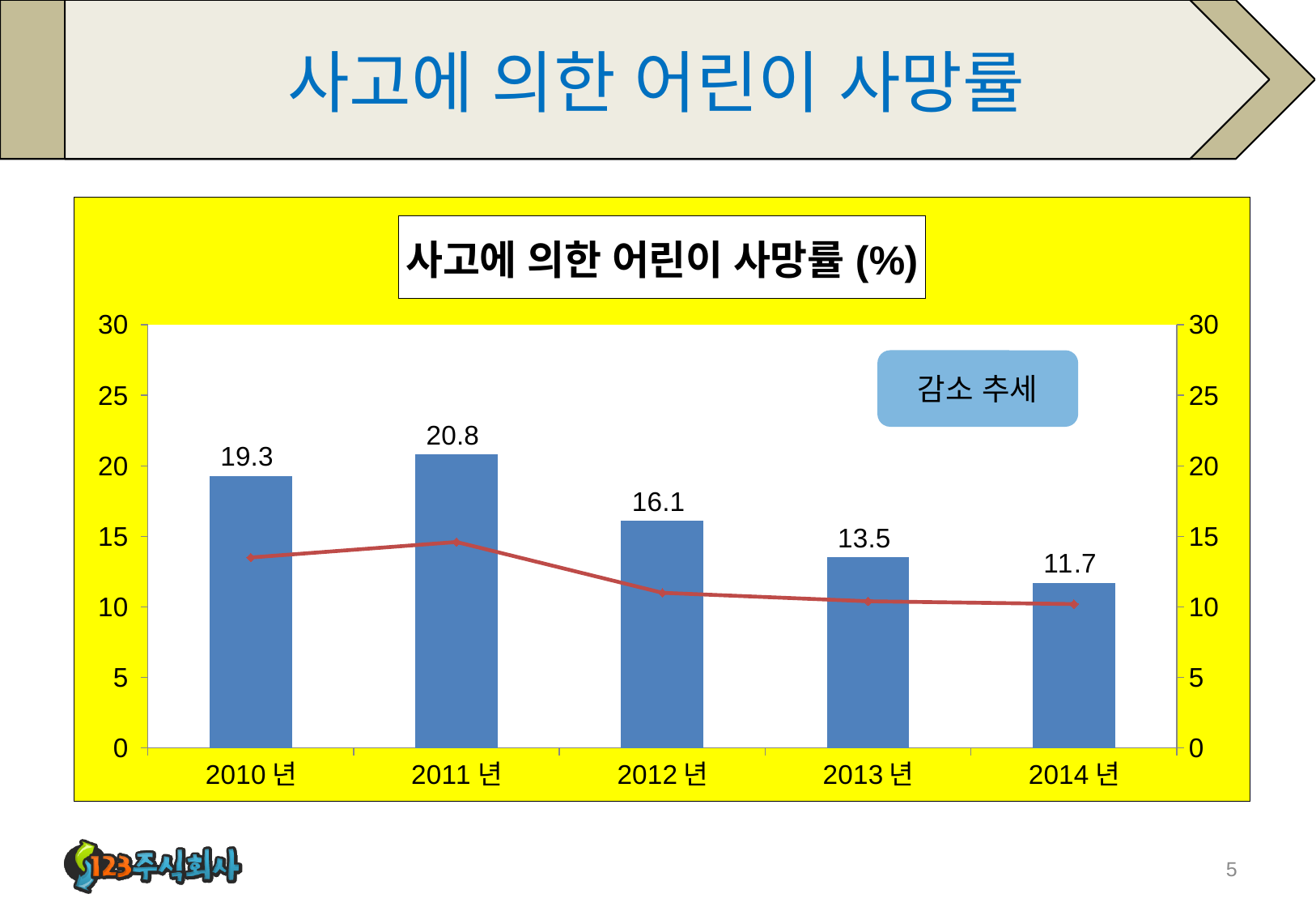

# 사고에 의한 어린이 사망률

### Chart: 사고에 의한 어린이 사망률(%)

| Category | 1-3세 | 4-7세 |
|---|---|---|
| 2010년 | 19.3 | 13.5 |
| 2011년 | 20.8 | 14.6 |
| 2012년 | 16.1 | 11.0 |
| 2013년 | 13.5 | 10.4 |
| 2014년 | 11.7 | 10.200000000000001 |
감소 추세
5